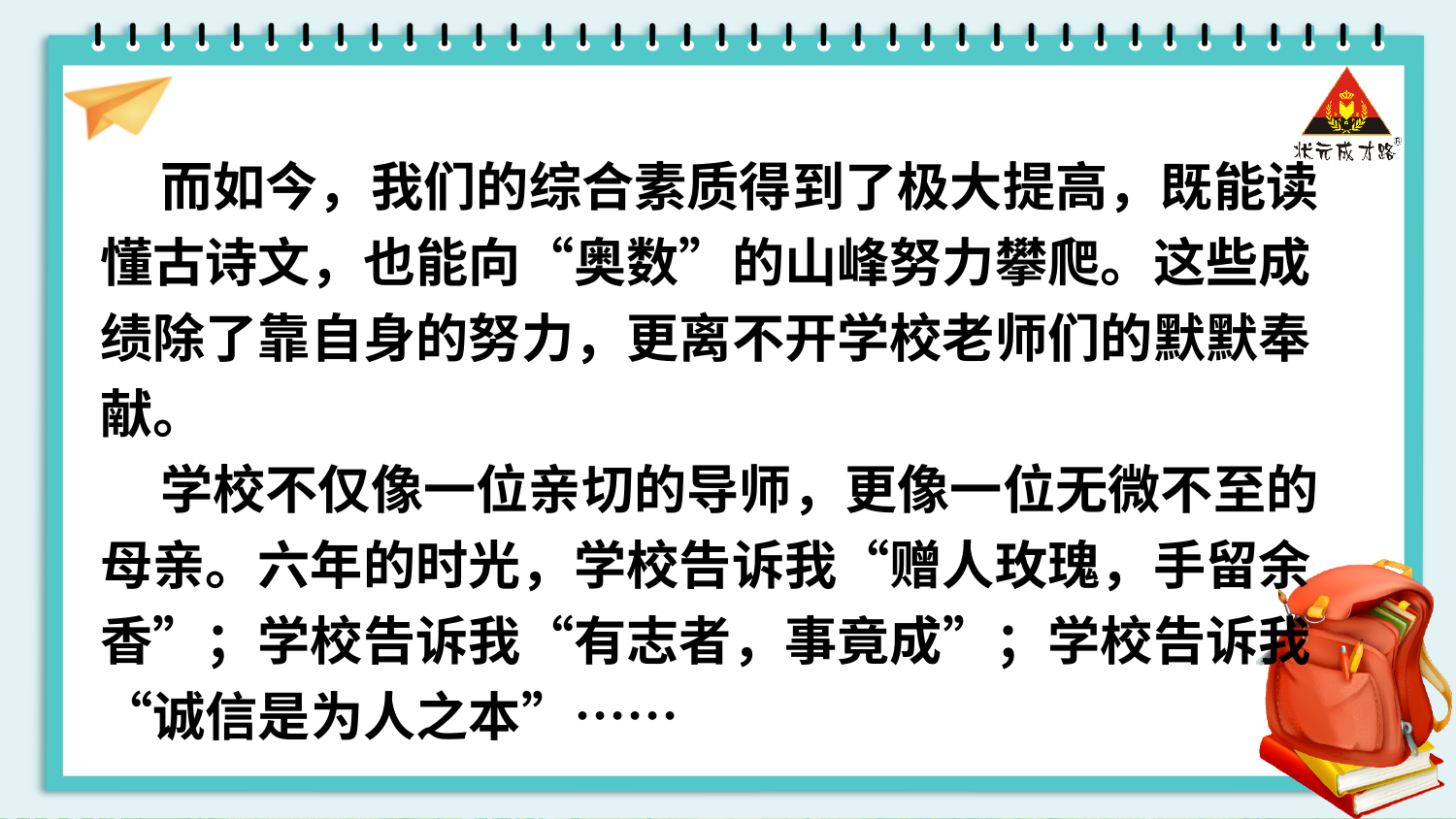

而如今，我们的综合素质得到了极大提高，既能读懂古诗文，也能向“奥数”的山峰努力攀爬。这些成绩除了靠自身的努力，更离不开学校老师们的默默奉献。
    学校不仅像一位亲切的导师，更像一位无微不至的母亲。六年的时光，学校告诉我“赠人玫瑰，手留余香”；学校告诉我“有志者，事竟成”；学校告诉我“诚信是为人之本”……